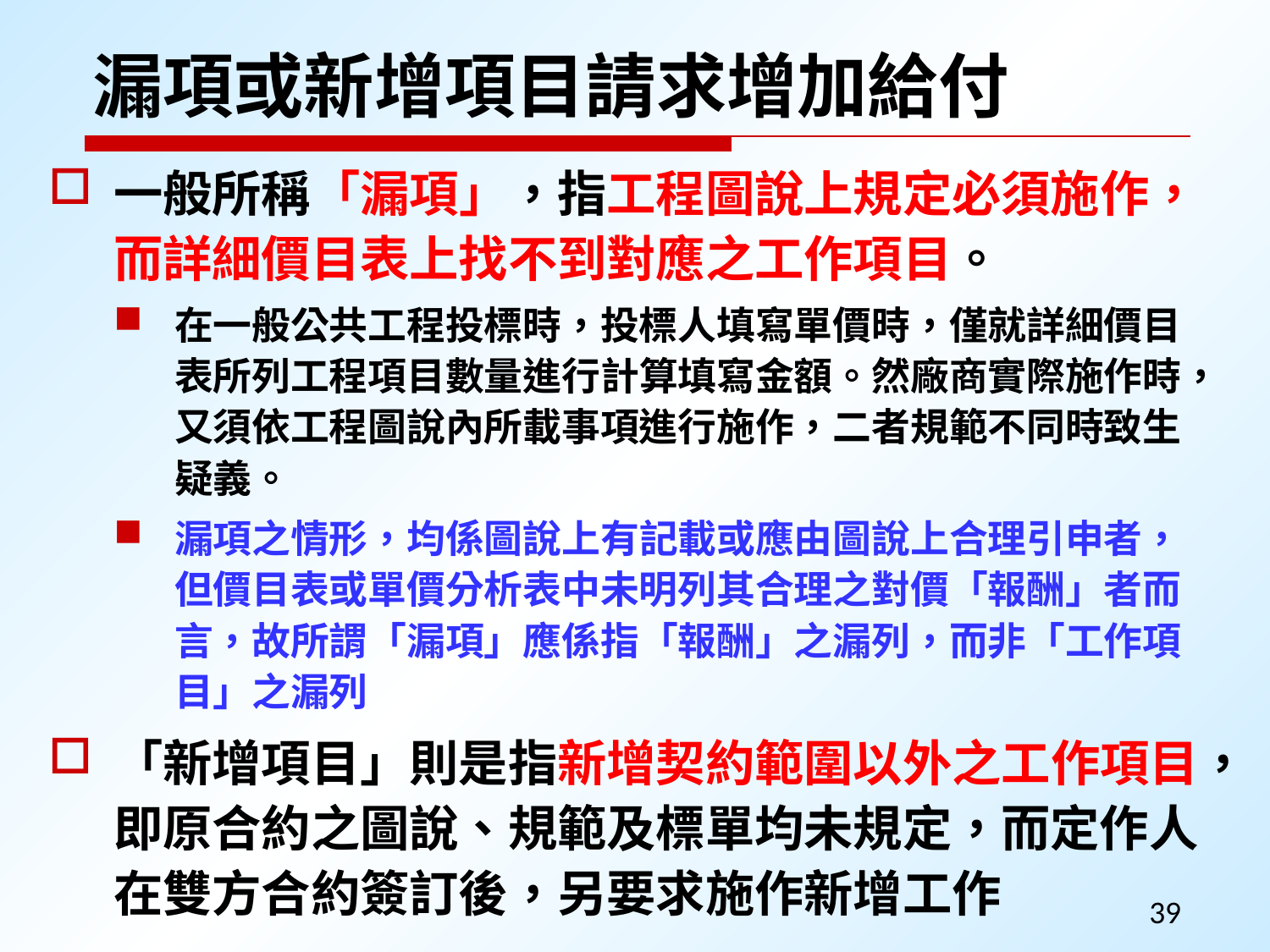

# 漏項或新增項目請求增加給付
一般所稱「漏項」，指工程圖說上規定必須施作，而詳細價目表上找不到對應之工作項目。
在一般公共工程投標時，投標人填寫單價時，僅就詳細價目表所列工程項目數量進行計算填寫金額。然廠商實際施作時，又須依工程圖說內所載事項進行施作，二者規範不同時致生疑義。
漏項之情形，均係圖說上有記載或應由圖說上合理引申者，但價目表或單價分析表中未明列其合理之對價「報酬」者而言，故所謂「漏項」應係指「報酬」之漏列，而非「工作項目」之漏列
「新增項目」則是指新增契約範圍以外之工作項目，即原合約之圖說、規範及標單均未規定，而定作人在雙方合約簽訂後，另要求施作新增工作